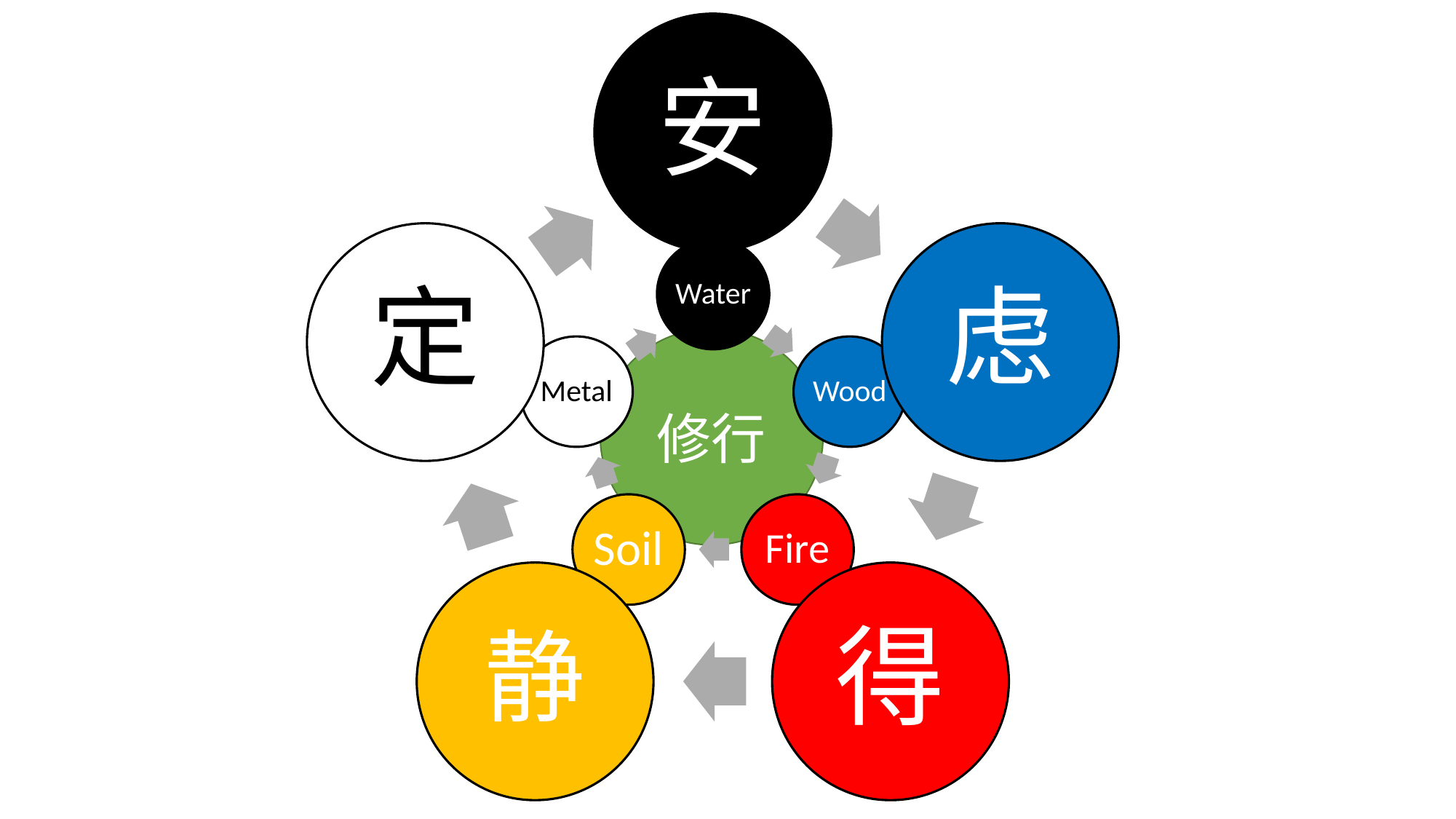

安

定
虑

静
得

Water

Metal
Wood

Soil
Fire

修行